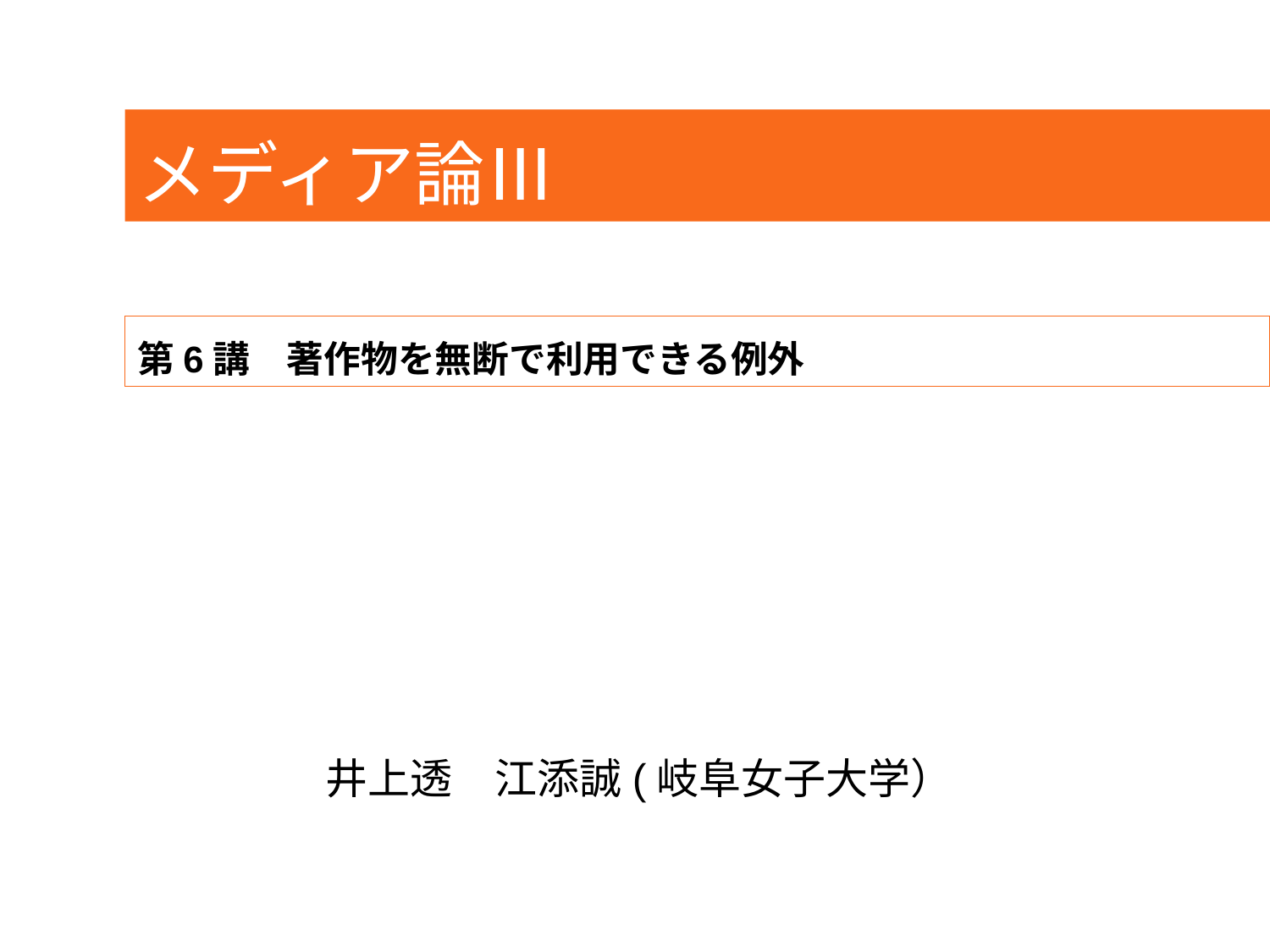

# メディア論Ⅲ
第6講　著作物を無断で利用できる例外
井上透　江添誠(岐阜女子大学）